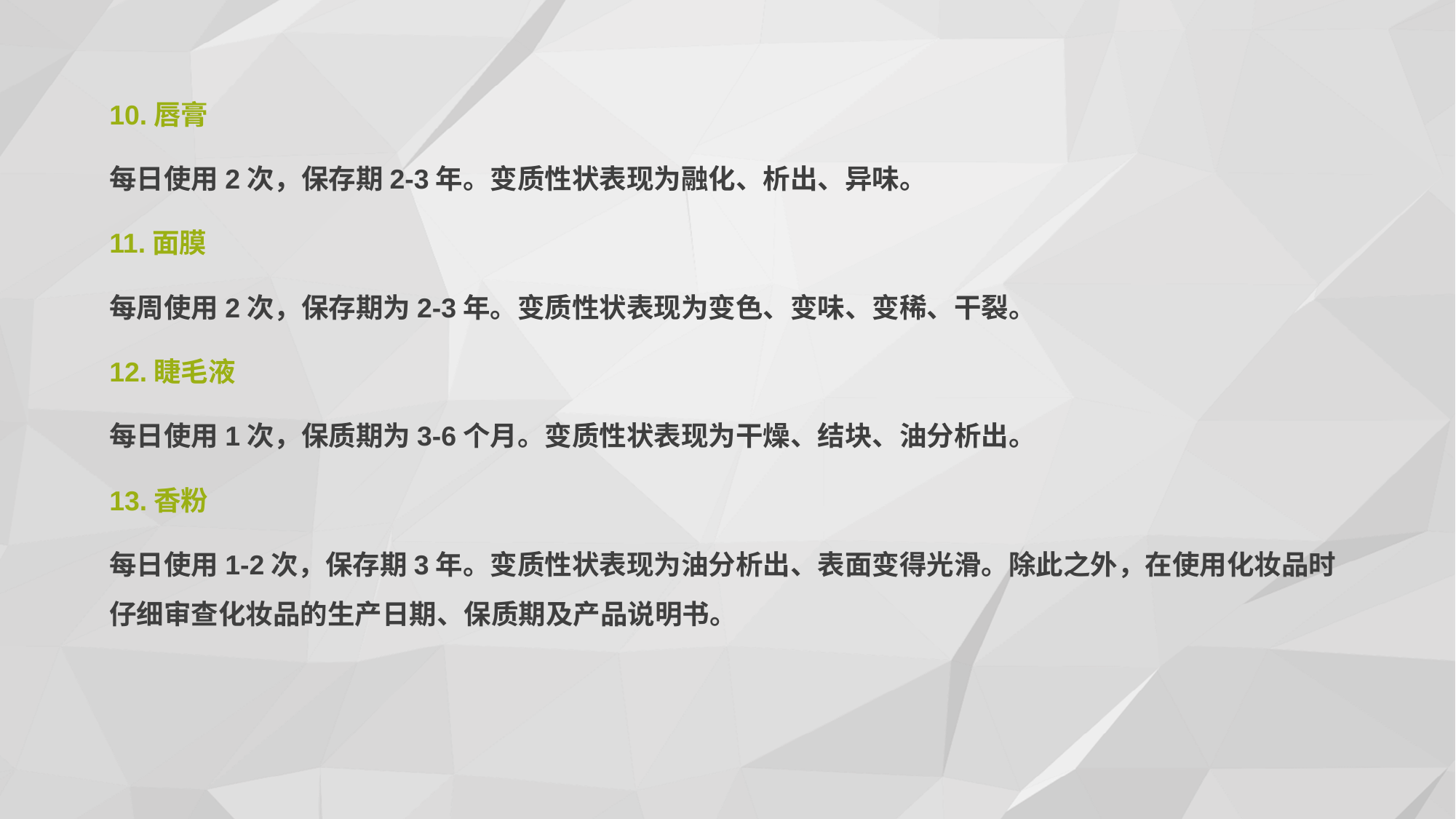

10.唇膏
每日使用2次，保存期2-3年。变质性状表现为融化、析出、异味。
11.面膜
每周使用2次，保存期为2-3年。变质性状表现为变色、变味、变稀、干裂。
12.睫毛液
每日使用1次，保质期为3-6个月。变质性状表现为干燥、结块、油分析出。
13.香粉
每日使用1-2次，保存期3年。变质性状表现为油分析出、表面变得光滑。除此之外，在使用化妆品时仔细审查化妆品的生产日期、保质期及产品说明书。